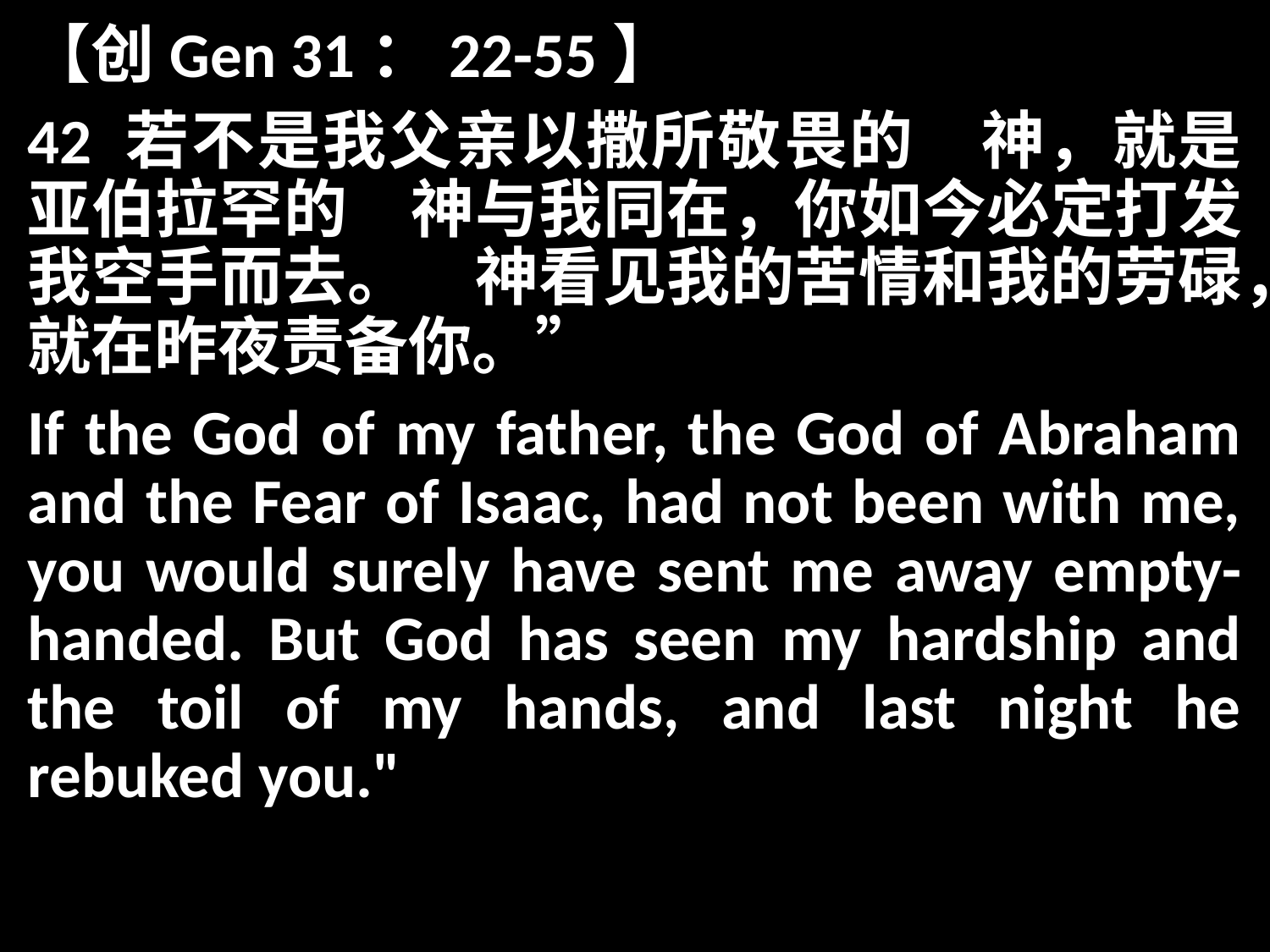

【创Gen 31：22-55】
42 若不是我父亲以撒所敬畏的　神，就是亚伯拉罕的　神与我同在，你如今必定打发我空手而去。　神看见我的苦情和我的劳碌，就在昨夜责备你。”
If the God of my father, the God of Abraham and the Fear of Isaac, had not been with me, you would surely have sent me away empty-handed. But God has seen my hardship and the toil of my hands, and last night he rebuked you."